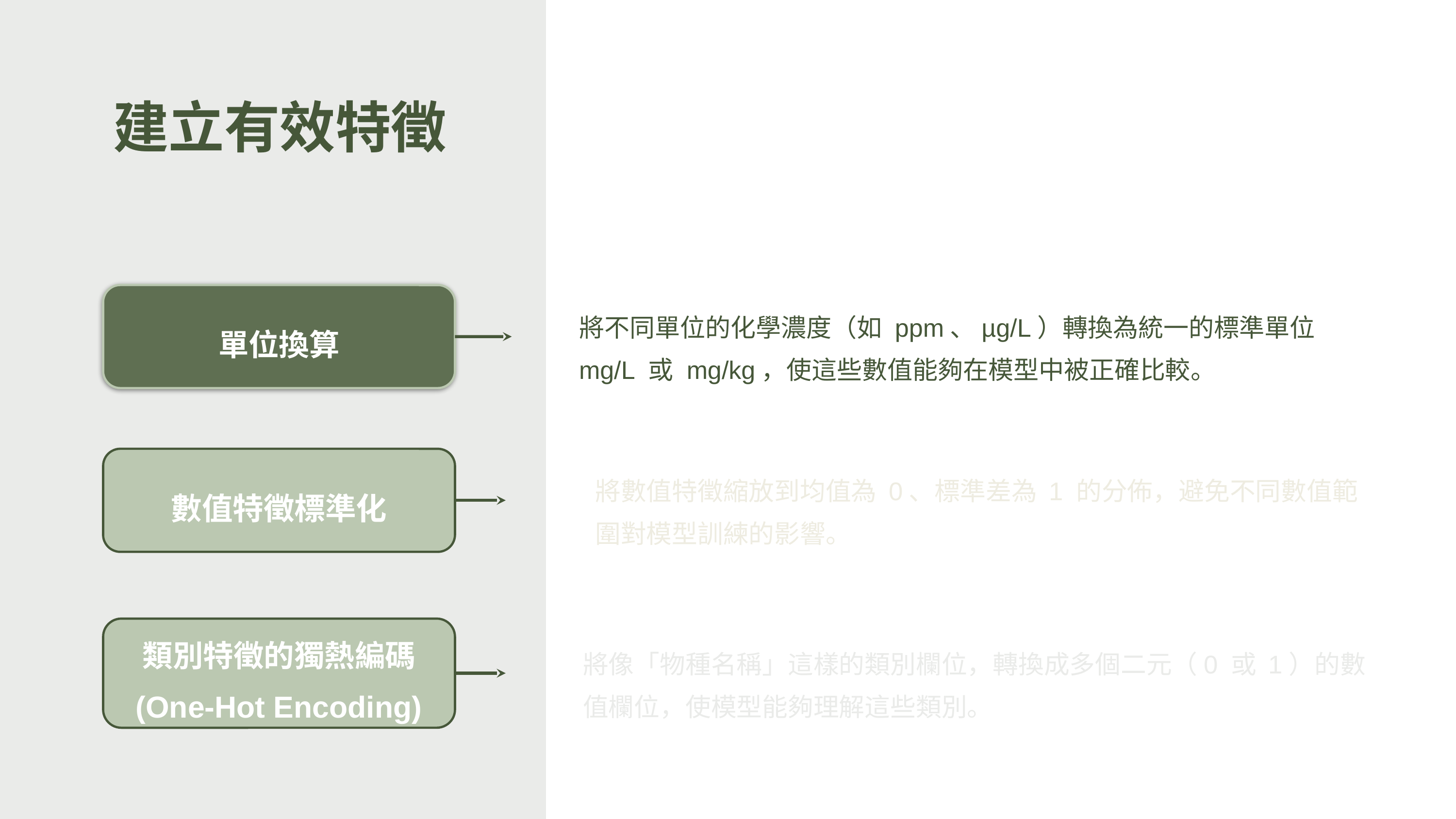

建立有效特徵
單位換算
將不同單位的化學濃度（如 ppm、µg/L）轉換為統一的標準單位 mg/L 或 mg/kg，使這些數值能夠在模型中被正確比較。
數值特徵標準化
將數值特徵縮放到均值為 0、標準差為 1 的分佈，避免不同數值範圍對模型訓練的影響。
類別特徵的獨熱編碼 (One-Hot Encoding)
將像「物種名稱」這樣的類別欄位，轉換成多個二元（0 或 1）的數值欄位，使模型能夠理解這些類別。